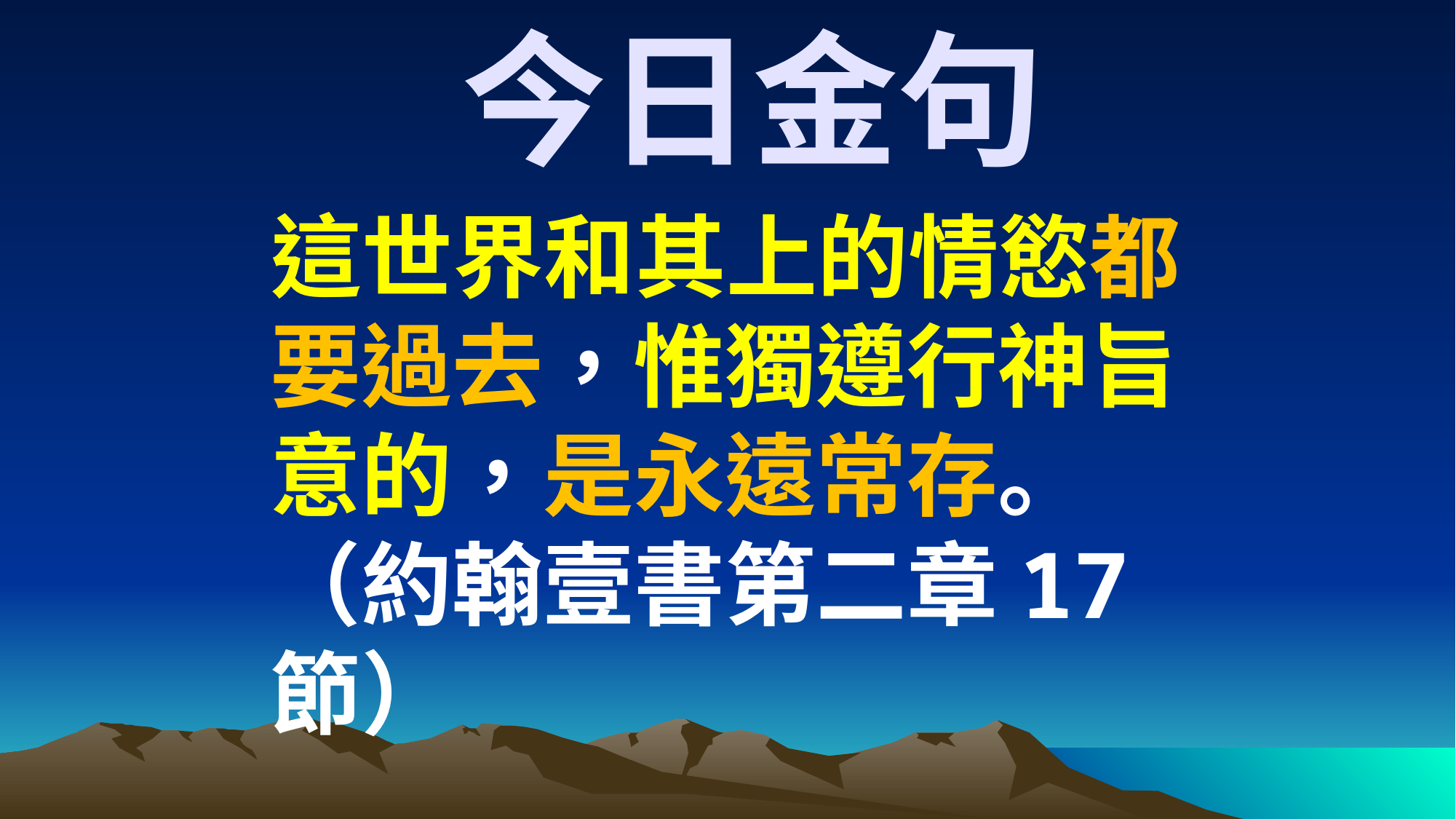

# 今日金句

 這世界和其上的情慾都要過去，惟獨遵行神旨意的，是永遠常存。（約翰壹書第二章17節）